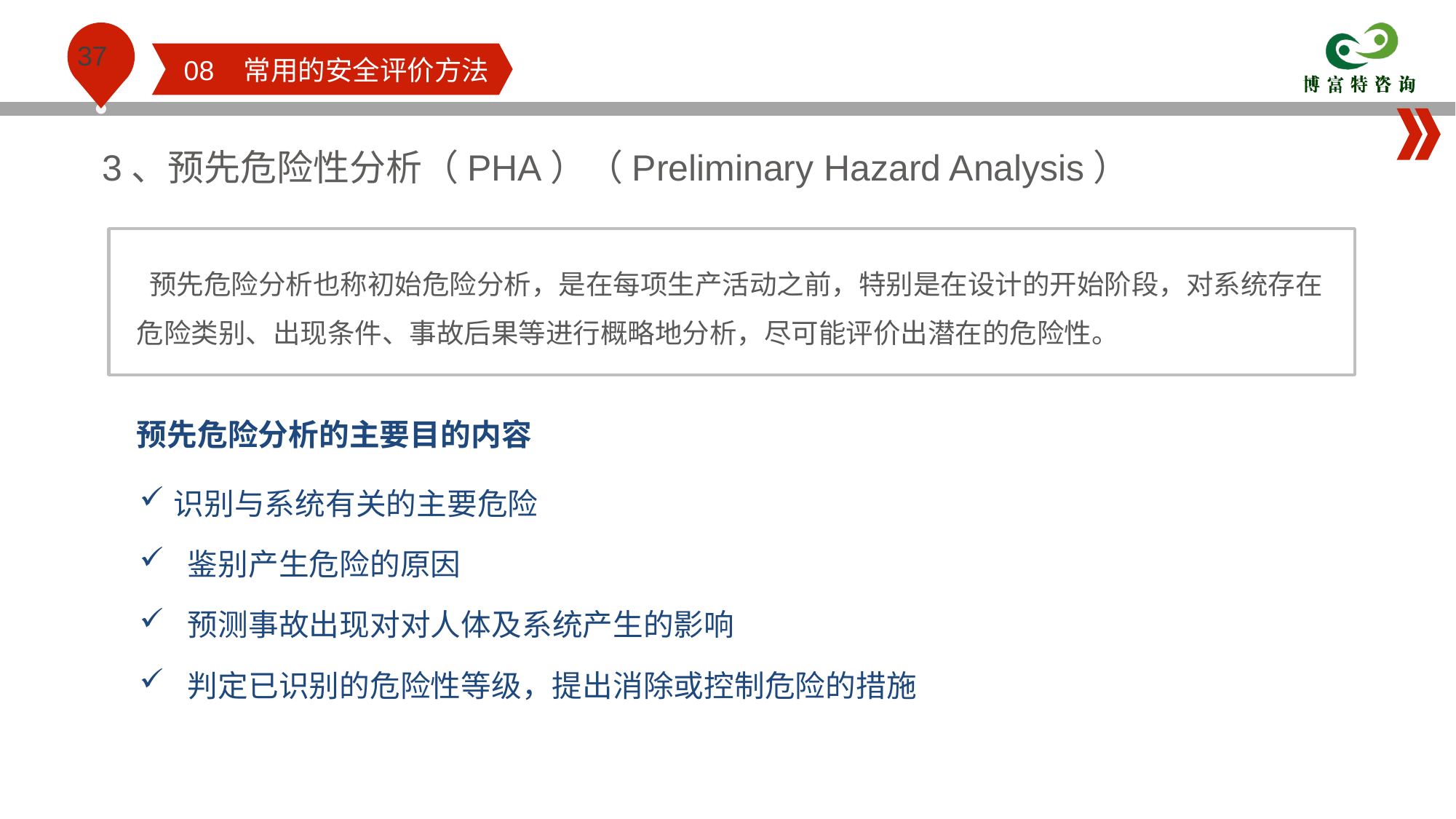

08   常用的安全评价方法
3、预先危险性分析（PHA）（Preliminary Hazard Analysis）

 预先危险分析也称初始危险分析，是在每项生产活动之前，特别是在设计的开始阶段，对系统存在危险类别、出现条件、事故后果等进行概略地分析，尽可能评价出潜在的危险性。
预先危险分析的主要目的内容
识别与系统有关的主要危险
 鉴别产生危险的原因
 预测事故出现对对人体及系统产生的影响
 判定已识别的危险性等级，提出消除或控制危险的措施